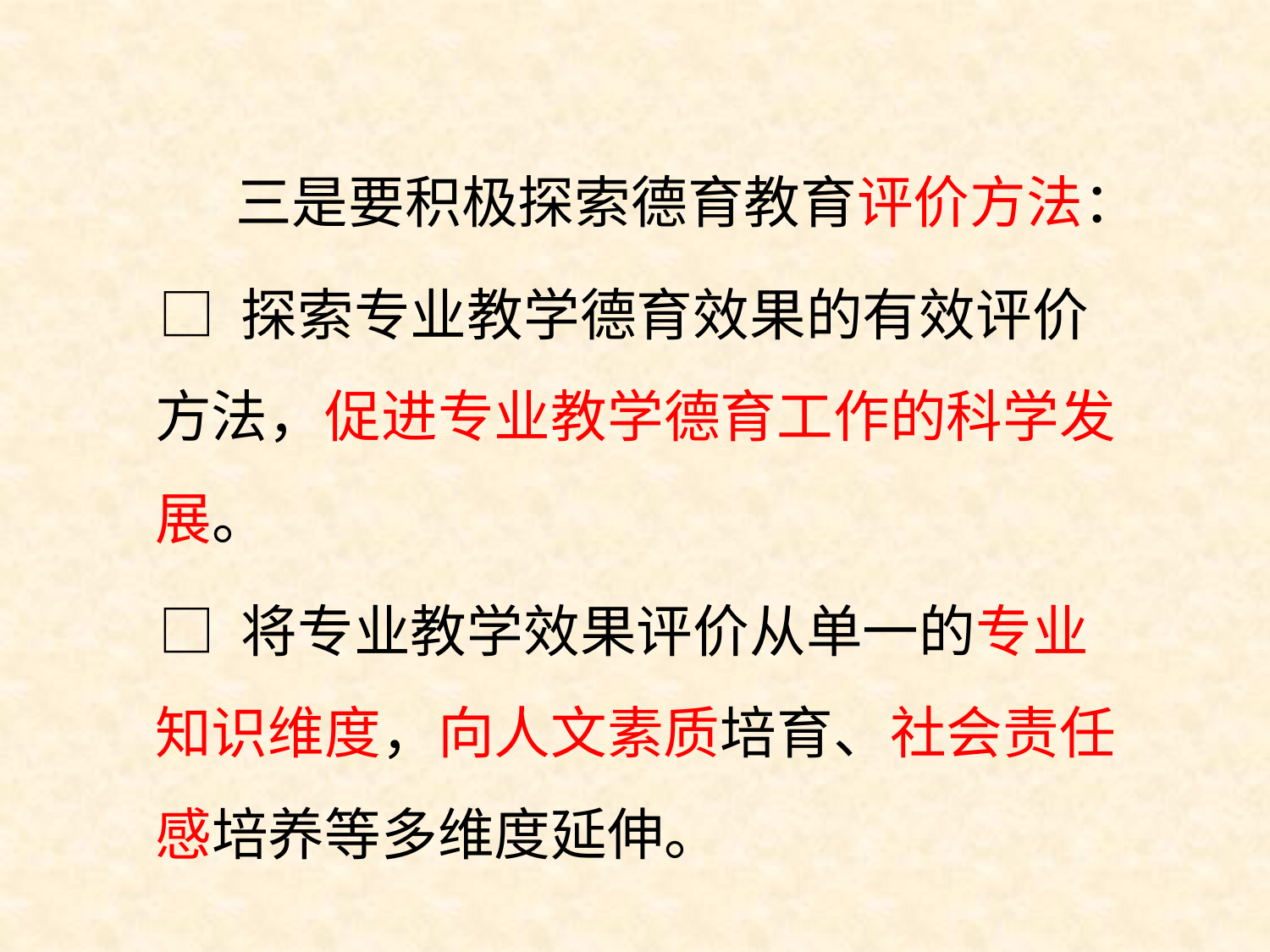

三是要积极探索德育教育评价方法：
    □ 探索专业教学德育效果的有效评价方法，促进专业教学德育工作的科学发展。
    □ 将专业教学效果评价从单一的专业知识维度，向人文素质培育、社会责任感培养等多维度延伸。
123